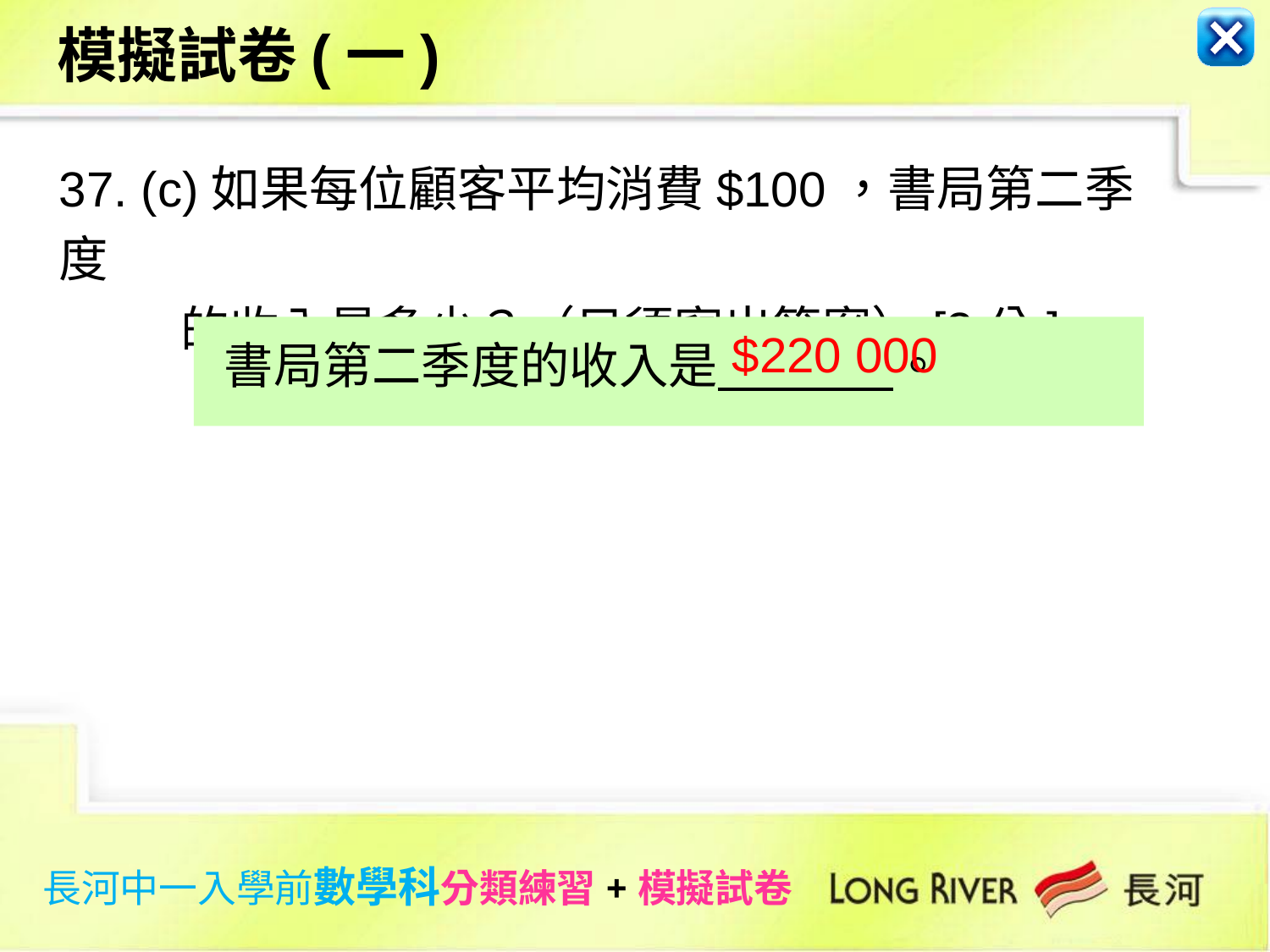

模擬試卷(一)
37. (c)如果每位顧客平均消費$100，書局第二季度
          的收入是多少？（只須寫出答案）[2分]
書局第二季度的收入是                。
$220 000